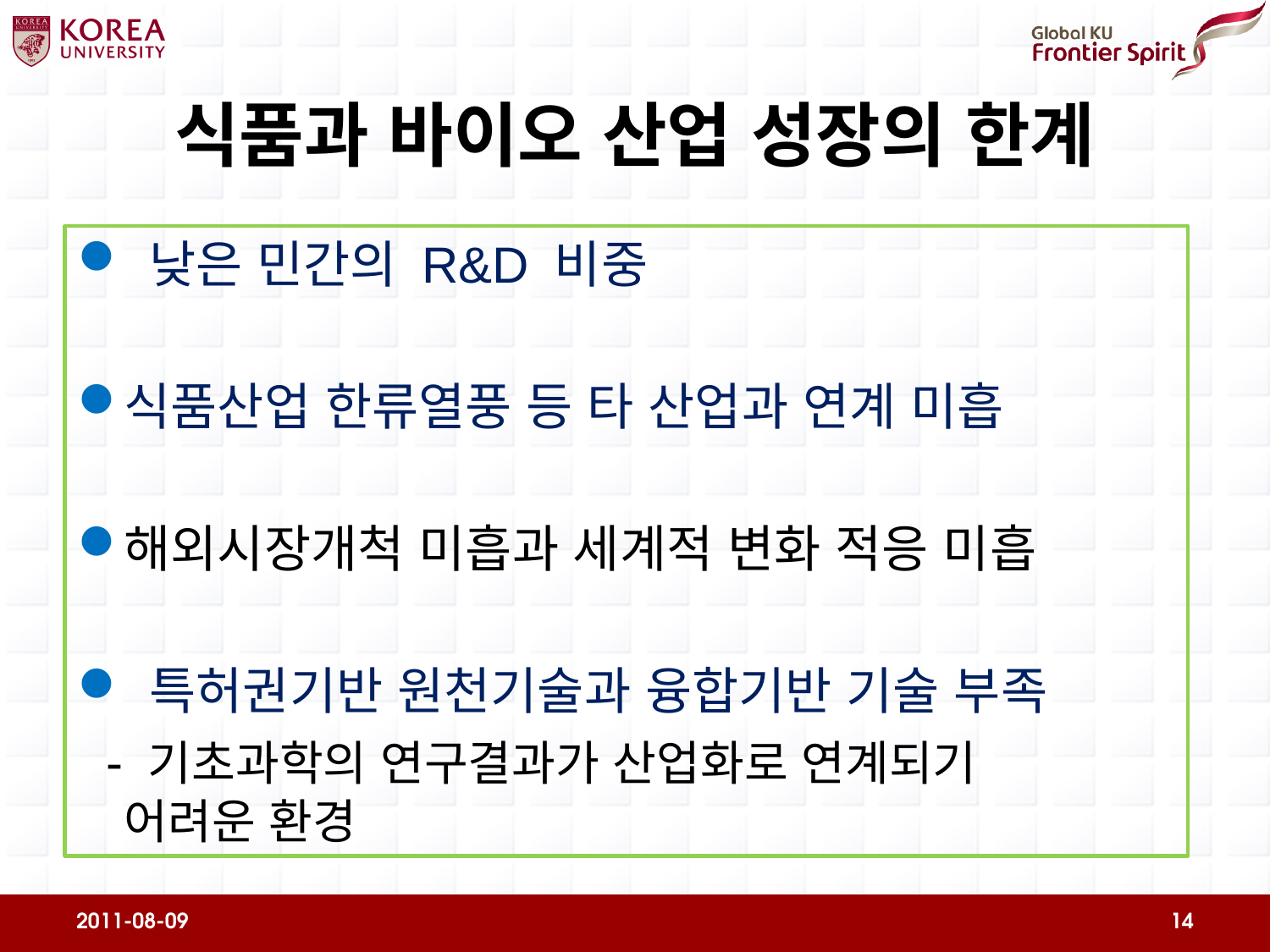

# 식품과 바이오 산업 성장의 한계
 낮은 민간의 R&D 비중

식품산업 한류열풍 등 타 산업과 연계 미흡

해외시장개척 미흡과 세계적 변화 적응 미흡

 특허권기반 원천기술과 융합기반 기술 부족
  - 기초과학의 연구결과가 산업화로 연계되기       어려운 환경
2011-08-09
14